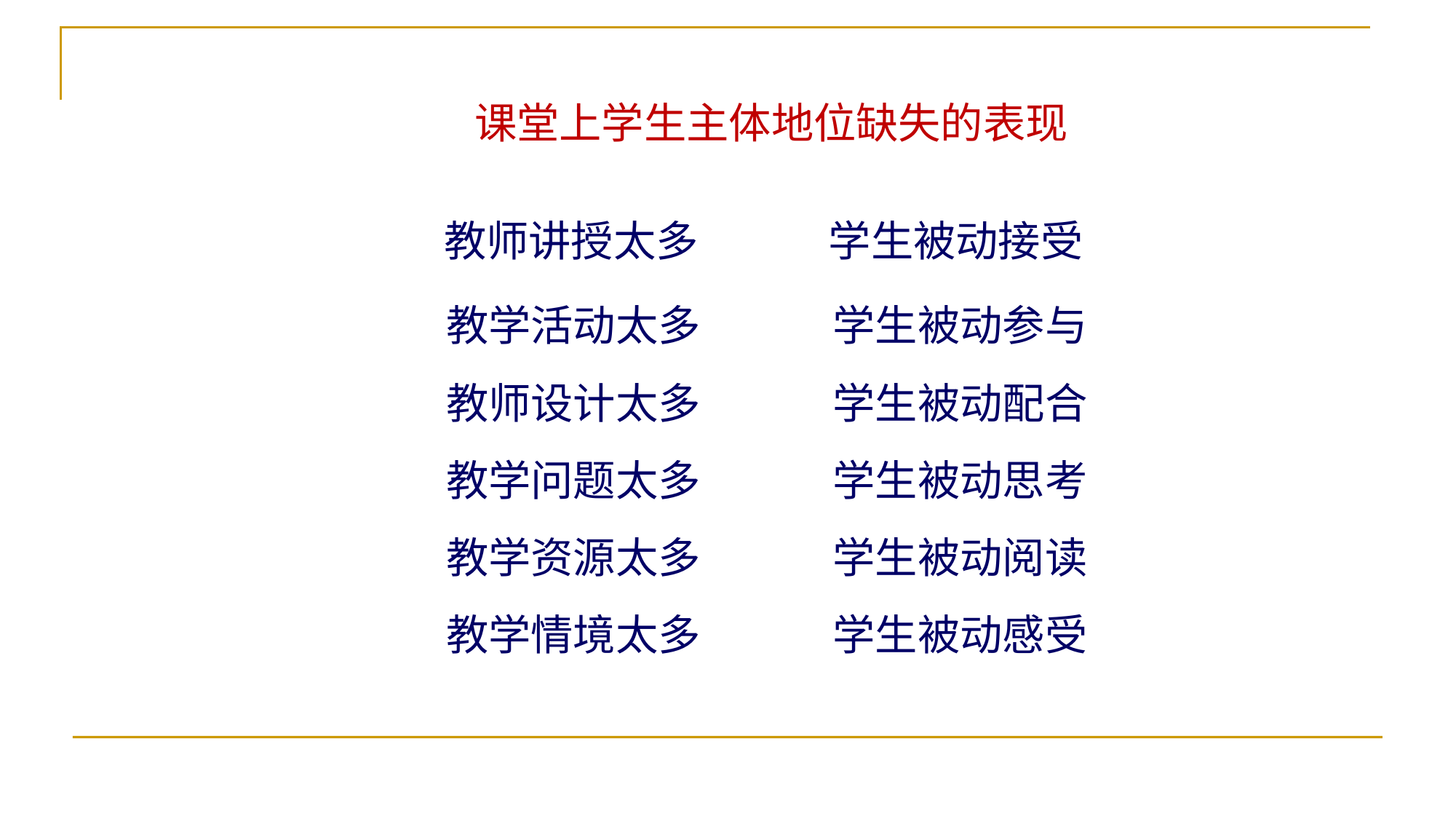

课堂上学生主体地位缺失的表现
教师讲授太多
学生被动接受
教学活动太多
学生被动参与
教师设计太多
学生被动配合
教学问题太多
学生被动思考
教学资源太多
学生被动阅读
学生被动感受
教学情境太多